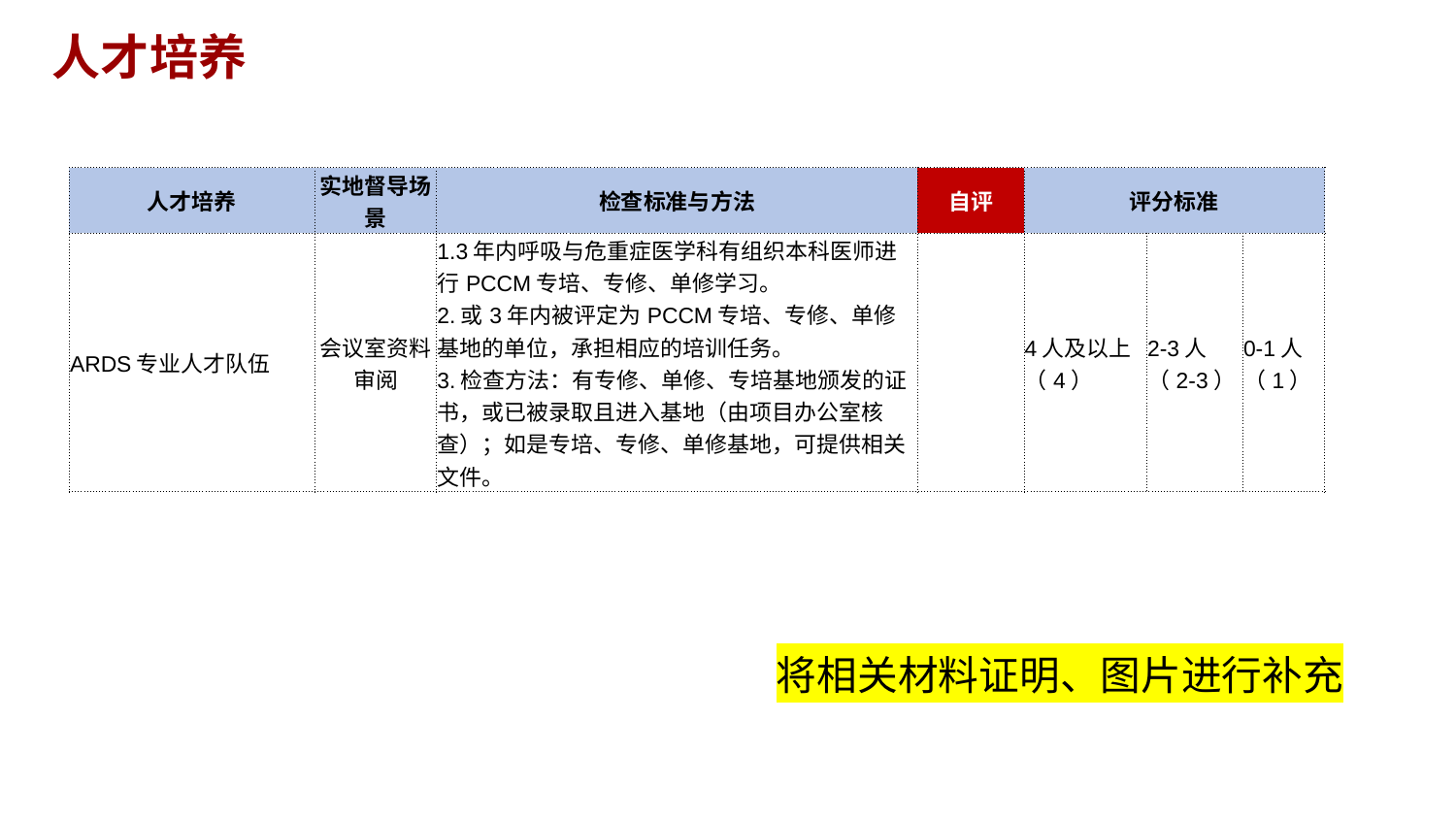

人才培养
| 人才培养 | 实地督导场景 | 检查标准与方法 | 自评 | 评分标准 |  |  |
| --- | --- | --- | --- | --- | --- | --- |
| ARDS专业人才队伍 | 会议室资料审阅 | 1.3年内呼吸与危重症医学科有组织本科医师进行PCCM专培、专修、单修学习。 2.或3年内被评定为PCCM专培、专修、单修基地的单位，承担相应的培训任务。 3.检查方法：有专修、单修、专培基地颁发的证书，或已被录取且进入基地（由项目办公室核查）；如是专培、专修、单修基地，可提供相关文件。 |  | 4人及以上（4） | 2-3人（2-3） | 0-1人（1） |
将相关材料证明、图片进行补充